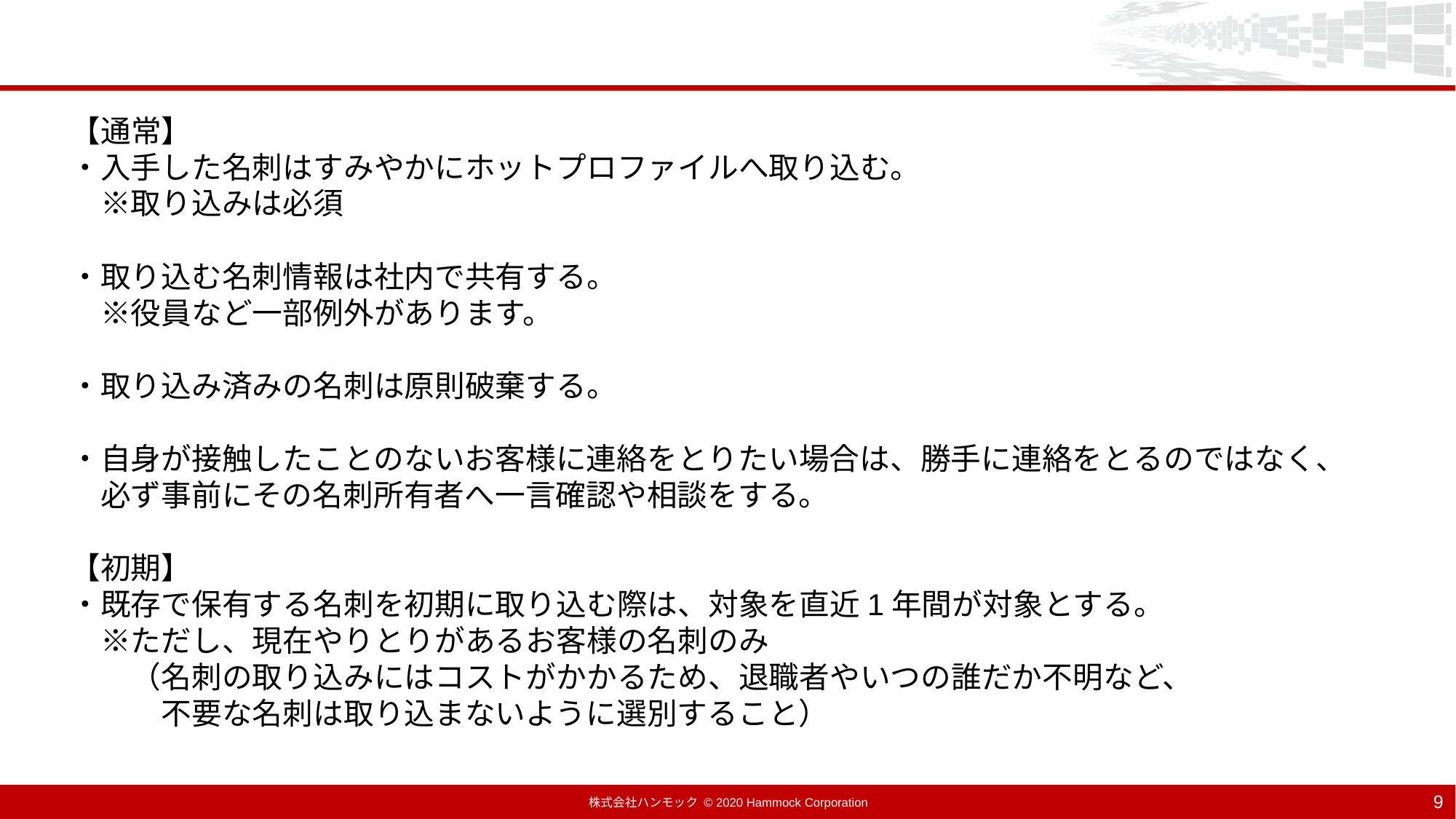

【通常】
・入手した名刺はすみやかにホットプロファイルへ取り込む。
　※取り込みは必須

・取り込む名刺情報は社内で共有する。
　※役員など一部例外があります。

・取り込み済みの名刺は原則破棄する。

・自身が接触したことのないお客様に連絡をとりたい場合は、勝手に連絡をとるのではなく、
　必ず事前にその名刺所有者へ一言確認や相談をする。

【初期】
・既存で保有する名刺を初期に取り込む際は、対象を直近1年間が対象とする。
　※ただし、現在やりとりがあるお客様の名刺のみ
　　（名刺の取り込みにはコストがかかるため、退職者やいつの誰だか不明など、
　　　不要な名刺は取り込まないように選別すること）